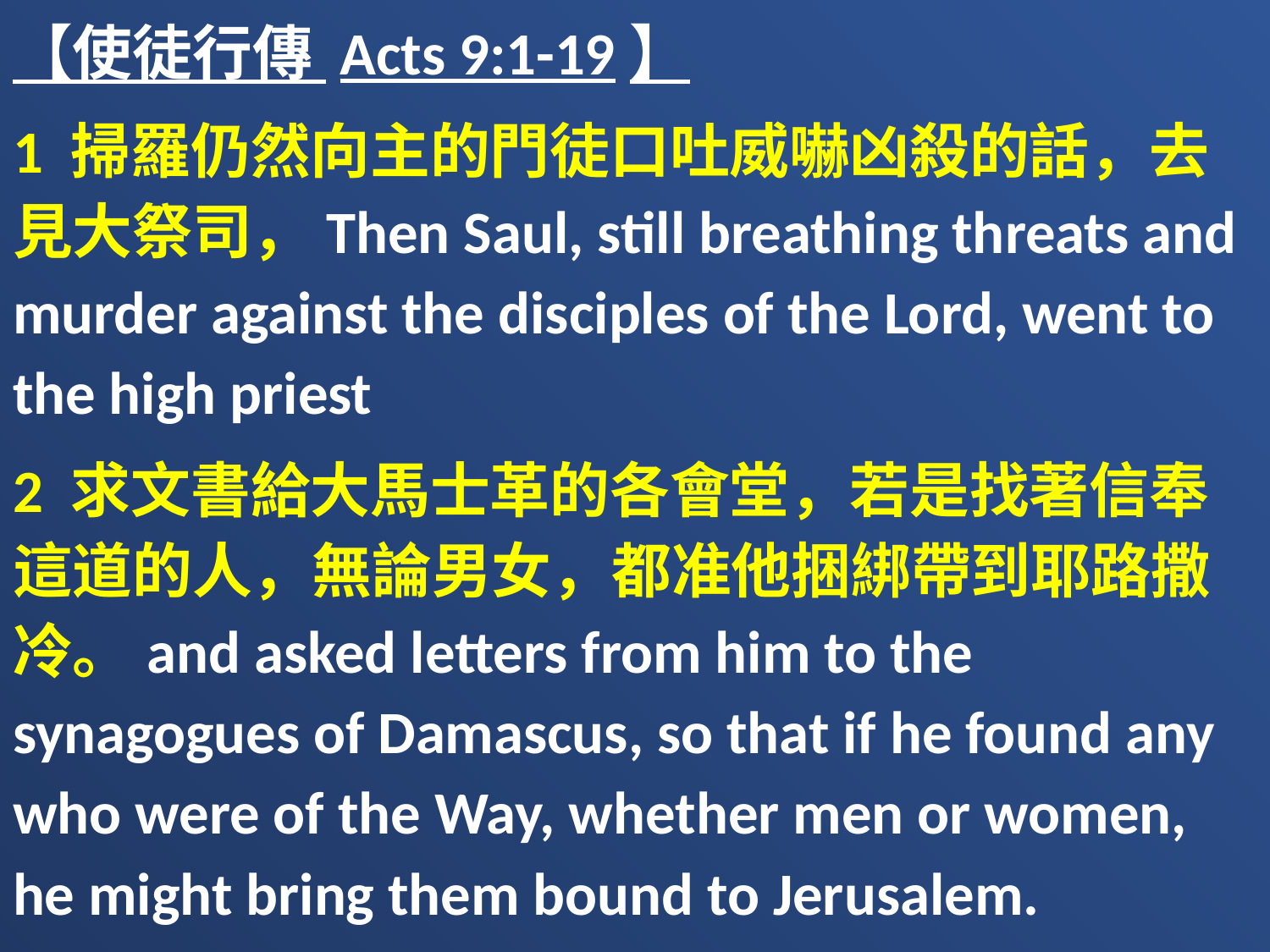

【使徒行傳 Acts 9:1-19】
1 掃羅仍然向主的門徒口吐威嚇凶殺的話，去見大祭司，Then Saul, still breathing threats and murder against the disciples of the Lord, went to the high priest
2 求文書給大馬士革的各會堂，若是找著信奉這道的人，無論男女，都准他捆綁帶到耶路撒冷。and asked letters from him to the synagogues of Damascus, so that if he found any who were of the Way, whether men or women, he might bring them bound to Jerusalem.